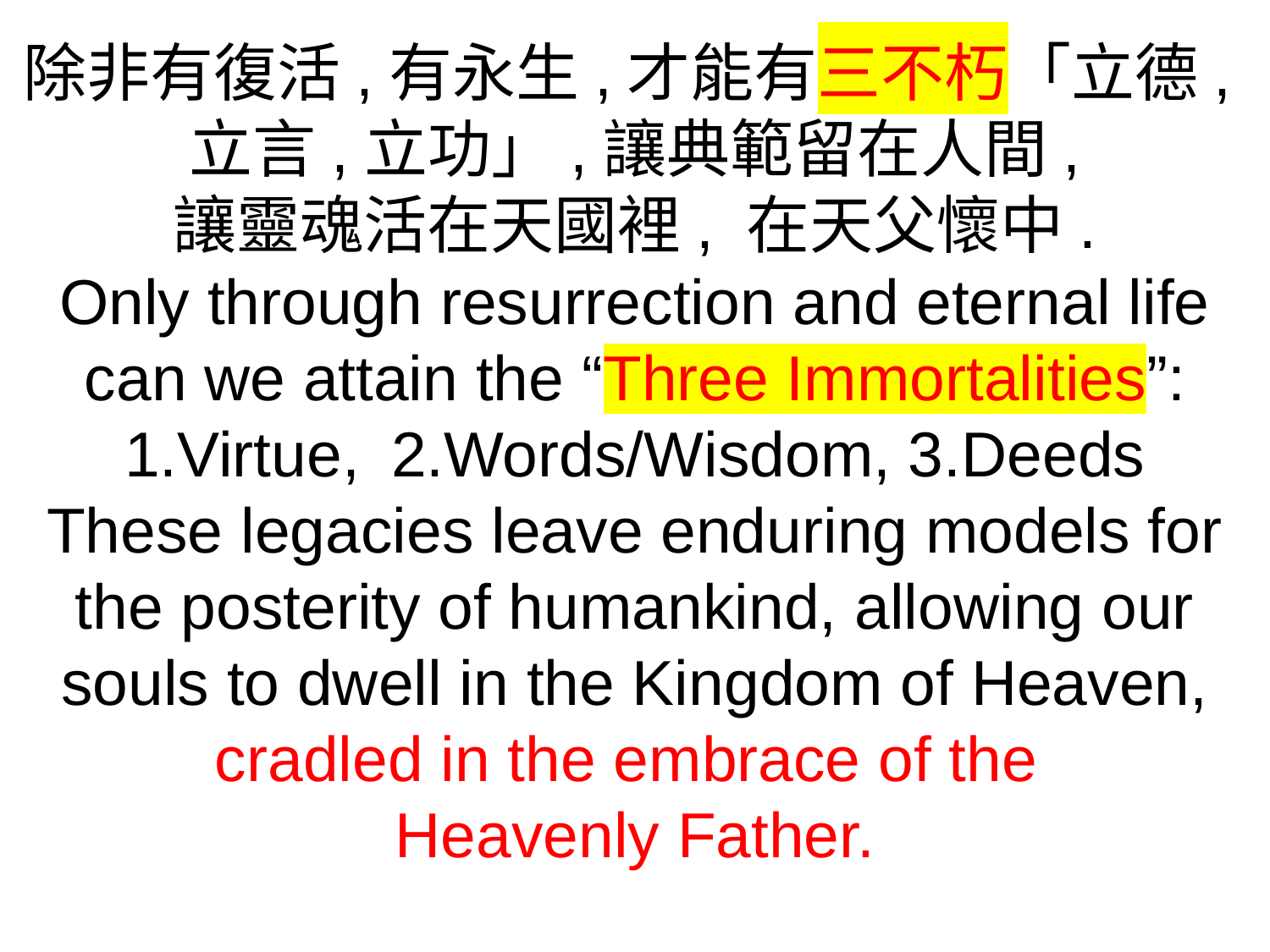

除非有復活,有永生,才能有三不朽「立德,立言,立功」,讓典範留在人間,
讓靈魂活在天國裡, 在天父懷中.
Only through resurrection and eternal life can we attain the “Three Immortalities”:
1.Virtue,  2.Words/Wisdom, 3.Deeds
These legacies leave enduring models for the posterity of humankind, allowing our souls to dwell in the Kingdom of Heaven, cradled in the embrace of the
Heavenly Father.